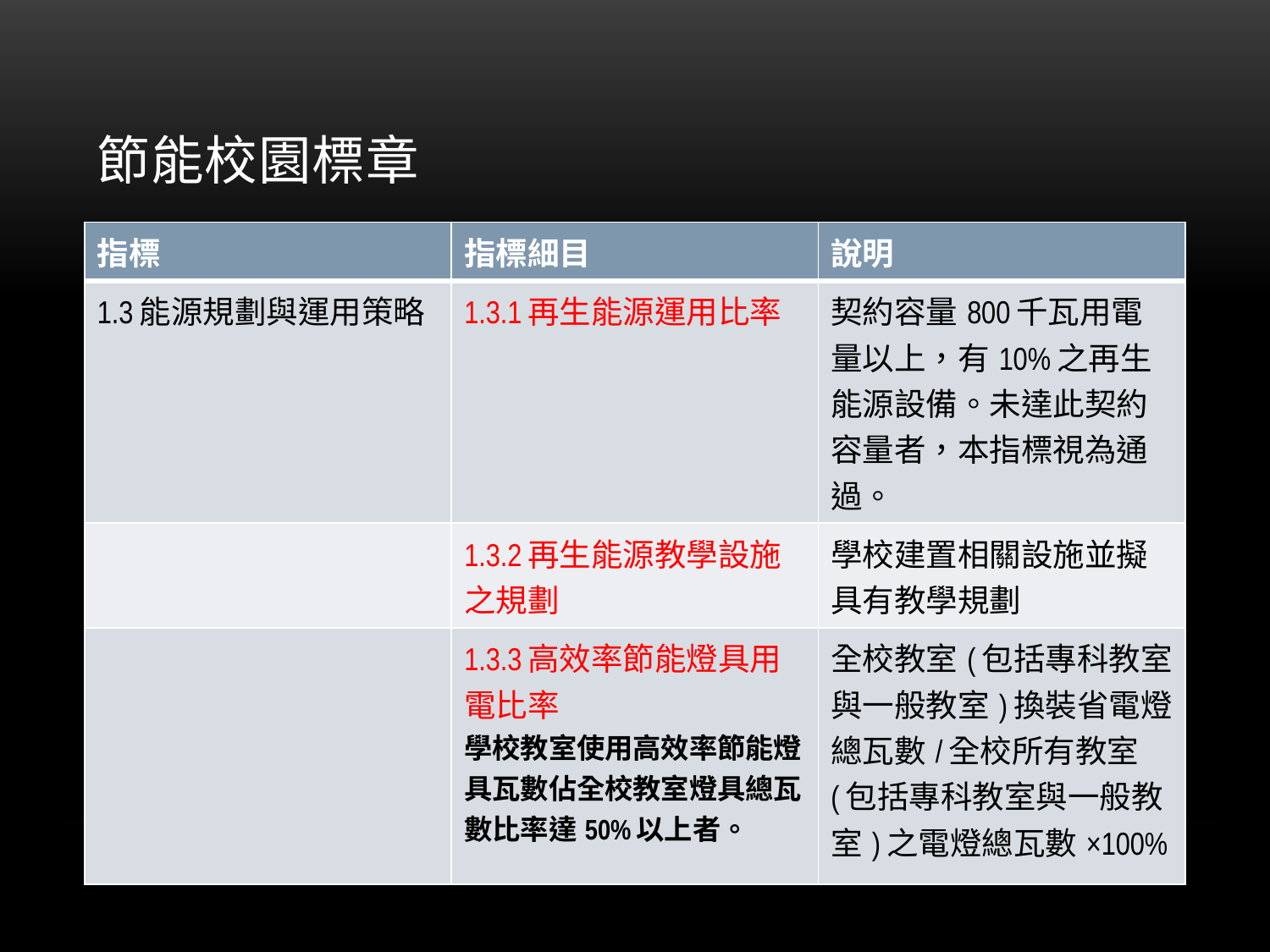

# 節能校園標章
| 指標 | 指標細目 | 說明 |
| --- | --- | --- |
| 1.3能源規劃與運用策略 | 1.3.1再生能源運用比率 | 契約容量800千瓦用電量以上，有10%之再生能源設備。未達此契約容量者，本指標視為通過。 |
|  | 1.3.2再生能源教學設施之規劃 | 學校建置相關設施並擬具有教學規劃 |
|  | 1.3.3高效率節能燈具用電比率 學校教室使用高效率節能燈具瓦數佔全校教室燈具總瓦數比率達50%以上者。 | 全校教室(包括專科教室與一般教室)換裝省電燈總瓦數/全校所有教室(包括專科教室與一般教室)之電燈總瓦數×100% |